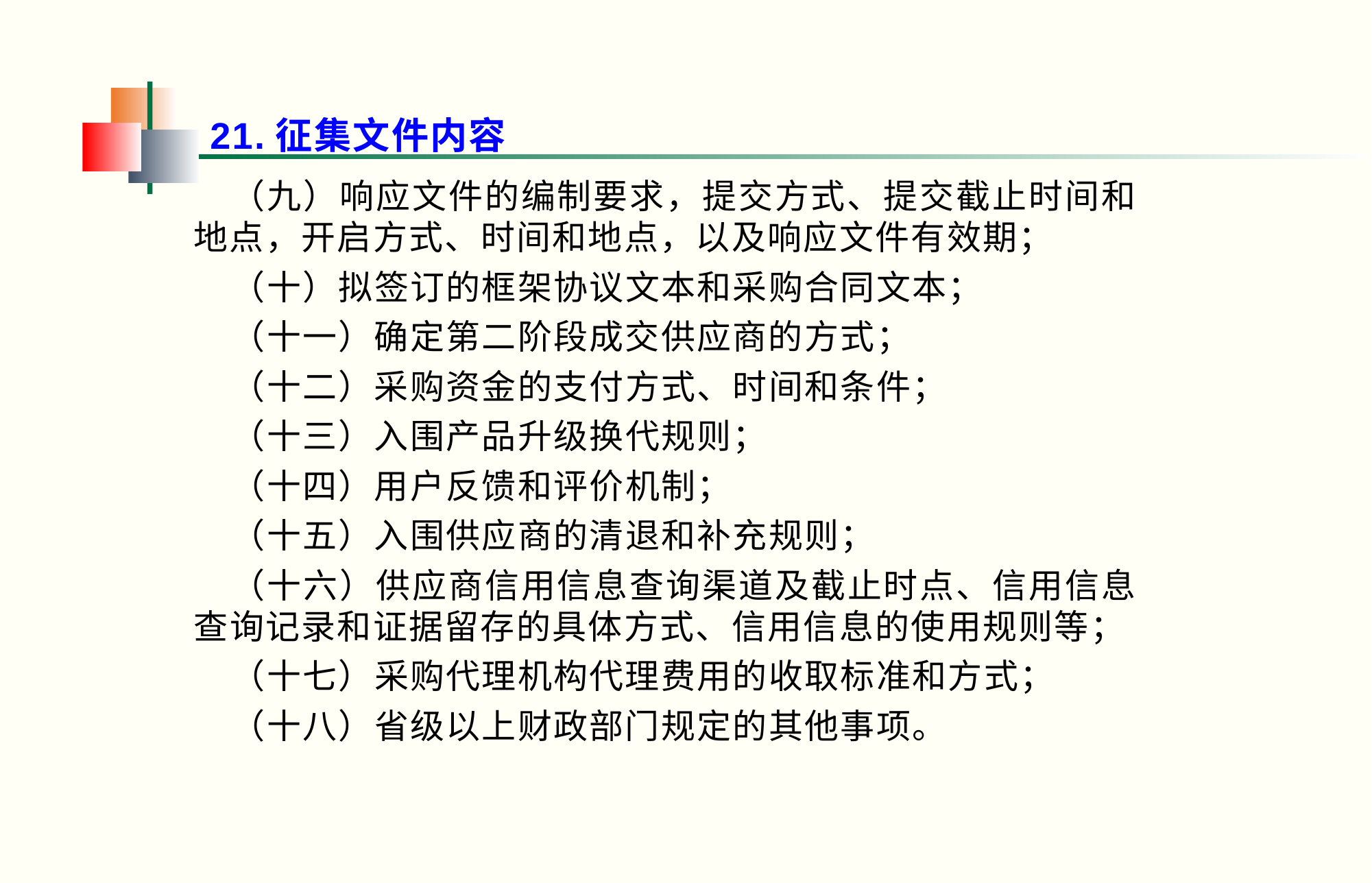

21.征集文件内容
（九）响应文件的编制要求，提交方式、提交截止时间和地点，开启方式、时间和地点，以及响应文件有效期；
（十）拟签订的框架协议文本和采购合同文本；
（十一）确定第二阶段成交供应商的方式；
（十二）采购资金的支付方式、时间和条件；
（十三）入围产品升级换代规则；
（十四）用户反馈和评价机制；
（十五）入围供应商的清退和补充规则；
（十六）供应商信用信息查询渠道及截止时点、信用信息查询记录和证据留存的具体方式、信用信息的使用规则等；
（十七）采购代理机构代理费用的收取标准和方式；
（十八）省级以上财政部门规定的其他事项。